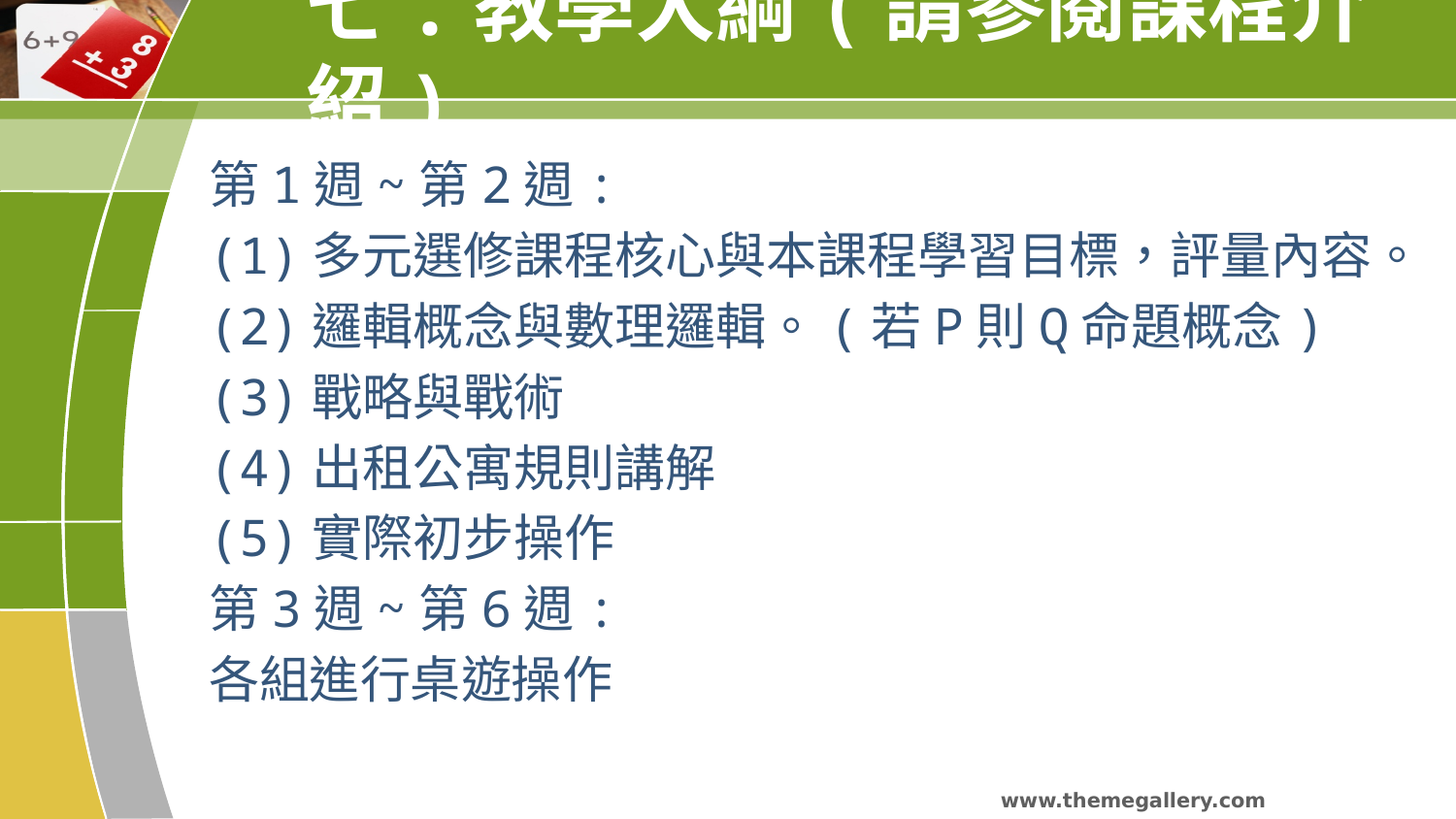

# 七.教學大綱(請參閱課程介紹)
第1週~第2週:
(1)多元選修課程核心與本課程學習目標，評量內容。
(2)邏輯概念與數理邏輯。(若P則Q命題概念)
(3)戰略與戰術
(4)出租公寓規則講解
(5)實際初步操作
第3週~第6週:
各組進行桌遊操作
www.themegallery.com